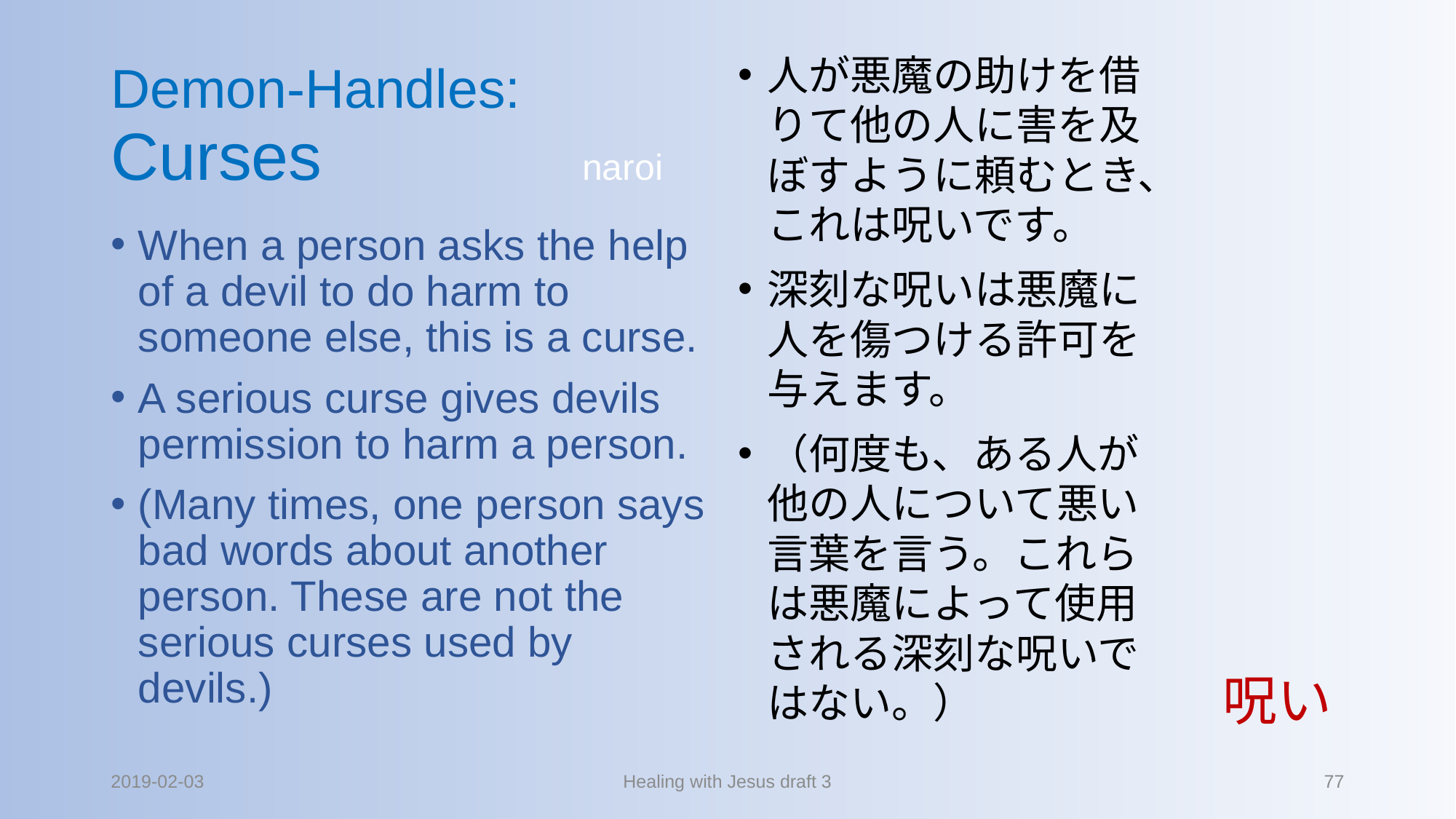

# Demon-Handles: Curses              naroi
人が悪魔の助けを借りて他の人に害を及ぼすように頼むとき、これは呪いです。
深刻な呪いは悪魔に人を傷つける許可を与えます。
（何度も、ある人が他の人について悪い言葉を言う。これらは悪魔によって使用される深刻な呪いではない。）
呪い
When a person asks the help of a devil to do harm to someone else, this is a curse.
A serious curse gives devils permission to harm a person.
(Many times, one person says bad words about another person. These are not the serious curses used by devils.)

2019-02-03
Healing with Jesus draft 3
77